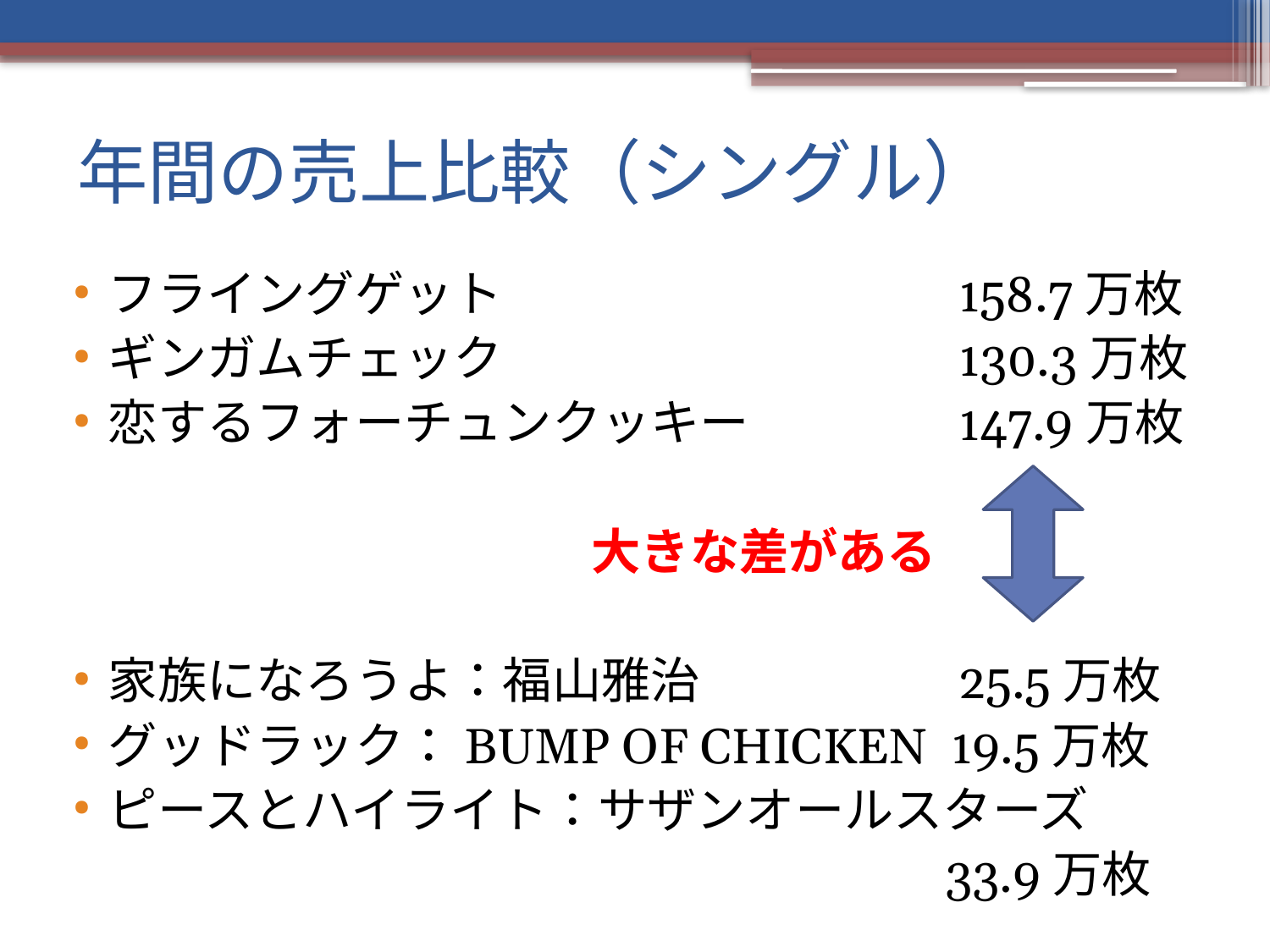

# 年間の売上比較（シングル）
フライングゲット　　　　　　　　　158.7万枚
ギンガムチェック　　　　　　　　　130.3万枚
恋するフォーチュンクッキー　　　　147.9万枚

                               　　　   大きな差がある

家族になろうよ：福山雅治　　　　　25.5万枚
グッドラック：BUMP OF CHICKEN  19.5万枚
ピースとハイライト：サザンオールスターズ
　　　　　　　　　　　　　　　　　  33.9万枚